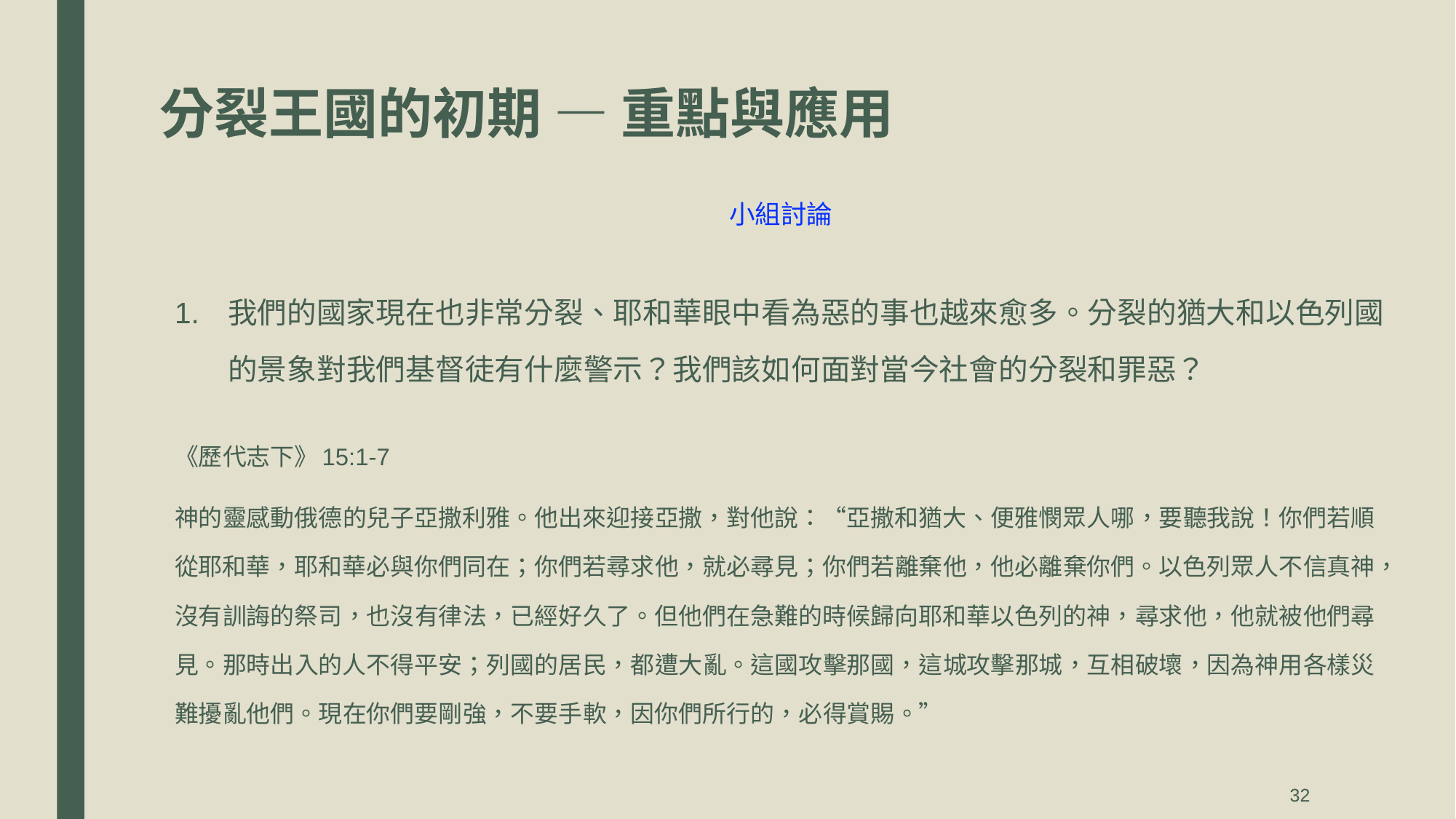

# 分裂王國的初期 — 重點與應用
小組討論

我們的國家現在也非常分裂、耶和華眼中看為惡的事也越來愈多。分裂的猶大和以色列國的景象對我們基督徒有什麼警示？我們該如何面對當今社會的分裂和罪惡？

《歷代志下》15:1-7
神的靈感動俄德的兒子亞撒利雅。他出來迎接亞撒，對他說：“亞撒和猶大、便雅憫眾人哪，要聽我說！你們若順從耶和華，耶和華必與你們同在；你們若尋求他，就必尋見；你們若離棄他，他必離棄你們。以色列眾人不信真神，沒有訓誨的祭司，也沒有律法，已經好久了。但他們在急難的時候歸向耶和華以色列的神，尋求他，他就被他們尋見。那時出入的人不得平安；列國的居民，都遭大亂。這國攻擊那國，這城攻擊那城，互相破壞，因為神用各樣災難擾亂他們。現在你們要剛強，不要手軟，因你們所行的，必得賞賜。”

32